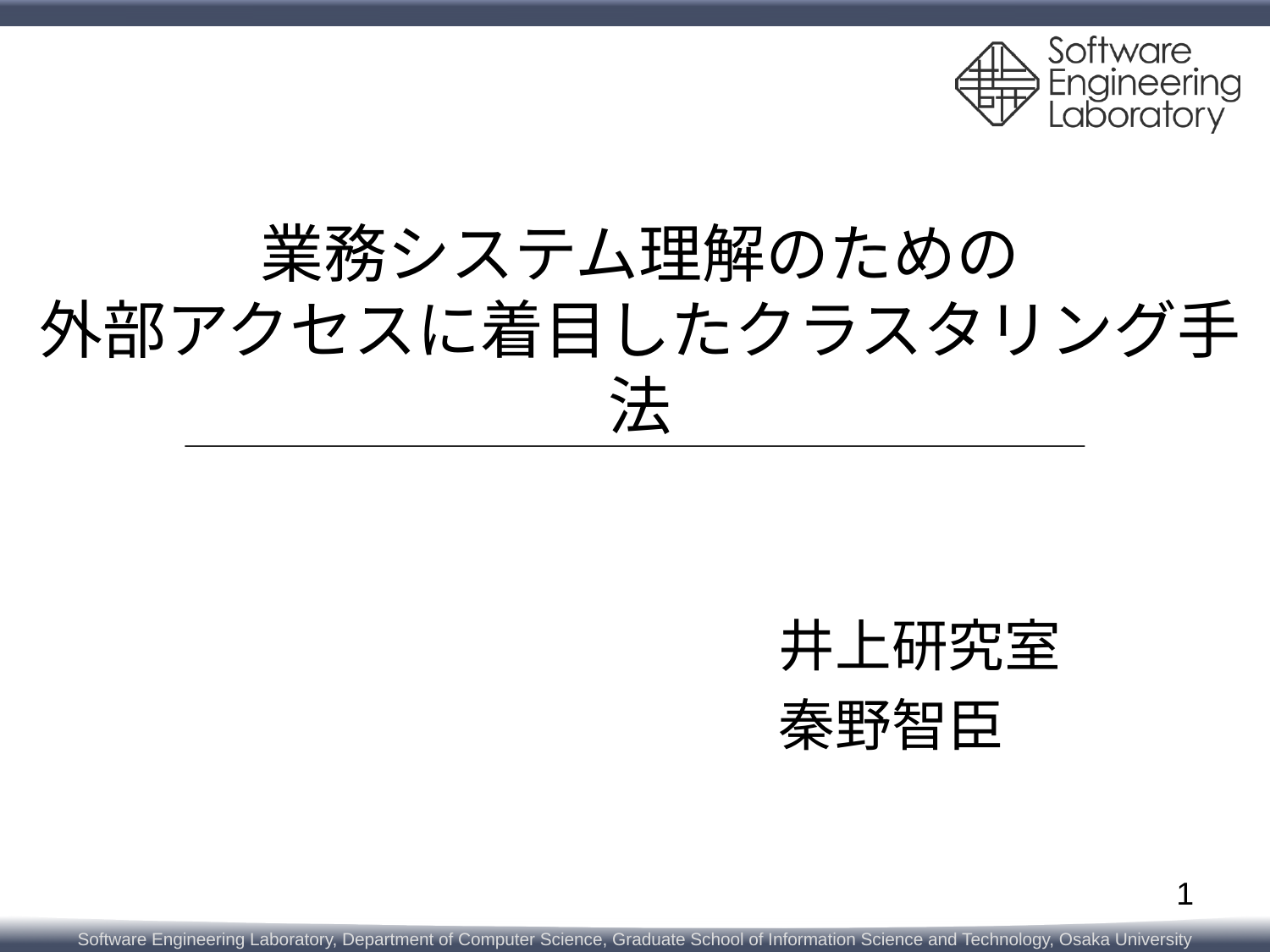

# 業務システム理解のための 外部アクセスに着目したクラスタリング手法

井上研究室
秦野智臣
1